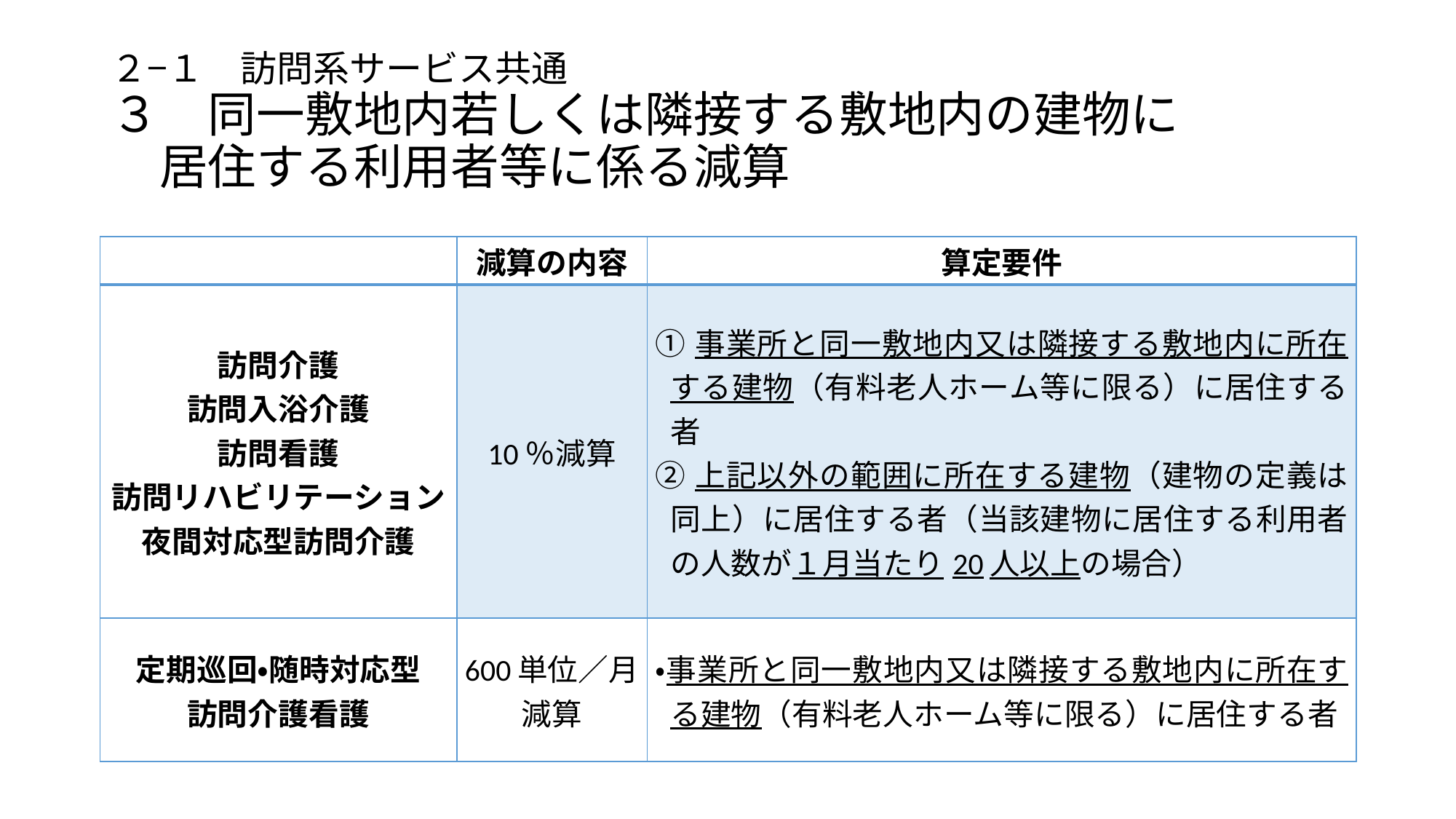

# ２−１　訪問系サービス共通 ３　同一敷地内若しくは隣接する敷地内の建物に 　居住する利用者等に係る減算
|  | 減算の内容 | 算定要件 |
| --- | --- | --- |
| 訪問介護 訪問入浴介護 訪問看護 訪問リハビリテーション 夜間対応型訪問介護 | 10％減算 | ①事業所と同一敷地内又は隣接する敷地内に所在する建物（有料老人ホーム等に限る）に居住する者 ②上記以外の範囲に所在する建物（建物の定義は同上）に居住する者（当該建物に居住する利用者の人数が１月当たり20人以上の場合） |
| 定期巡回・随時対応型 訪問介護看護 | 600単位／月 減算 | ・事業所と同一敷地内又は隣接する敷地内に所在する建物（有料老人ホーム等に限る）に居住する者 |